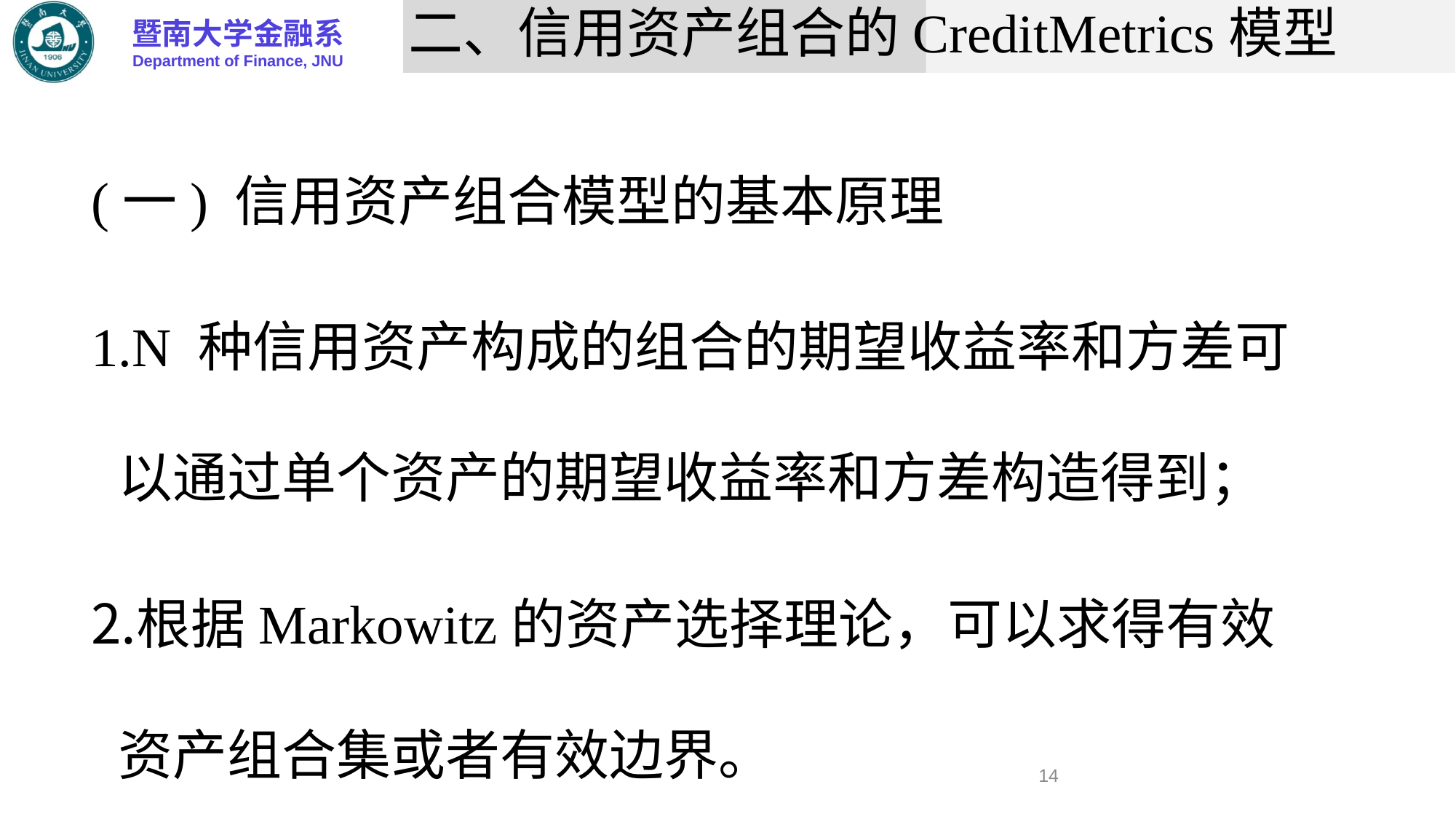

# 二、信用资产组合的CreditMetrics模型
(一) 信用资产组合模型的基本原理
N 种信用资产构成的组合的期望收益率和方差可以通过单个资产的期望收益率和方差构造得到；
根据Markowitz的资产选择理论，可以求得有效资产组合集或者有效边界。

14